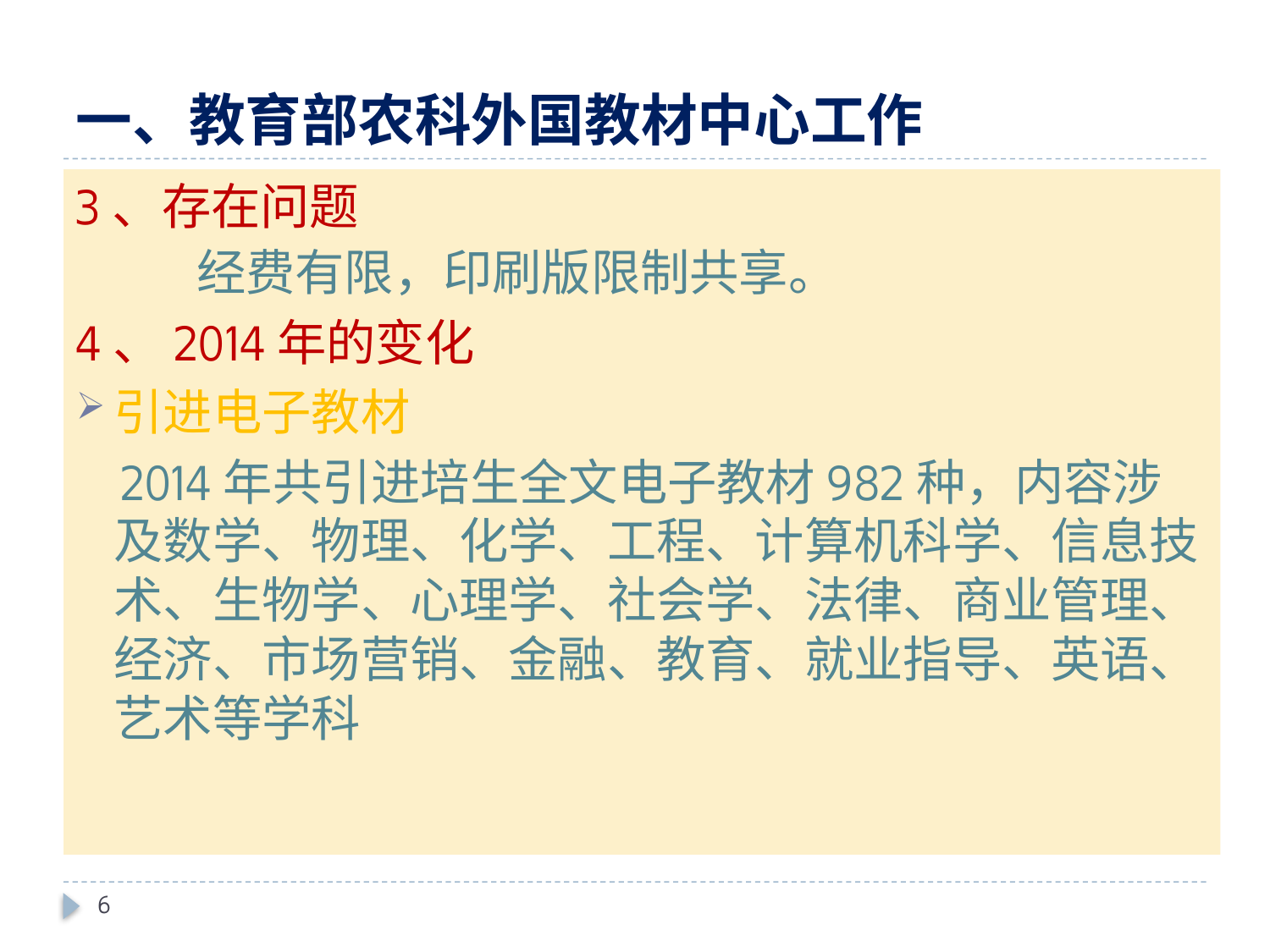

# 一、教育部农科外国教材中心工作
3、存在问题
经费有限，印刷版限制共享。
4、2014年的变化
引进电子教材
   2014年共引进培生全文电子教材982种，内容涉及数学、物理、化学、工程、计算机科学、信息技术、生物学、心理学、社会学、法律、商业管理、经济、市场营销、金融、教育、就业指导、英语、艺术等学科

6